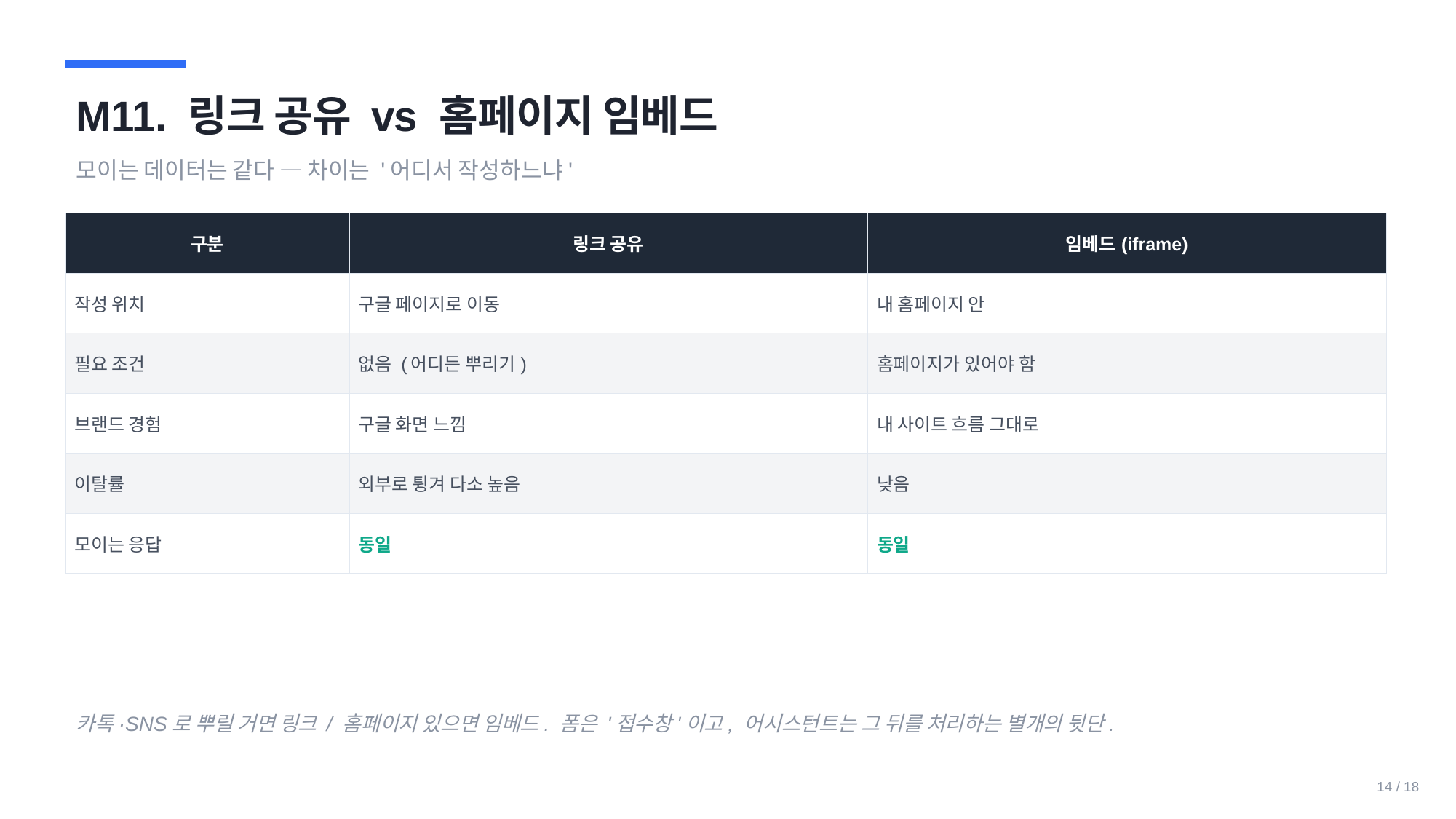

M11. 링크 공유 vs 홈페이지 임베드
모이는 데이터는 같다 — 차이는 '어디서 작성하느냐'
| 구분 | 링크 공유 | 임베드(iframe) |
| --- | --- | --- |
| 작성 위치 | 구글 페이지로 이동 | 내 홈페이지 안 |
| 필요 조건 | 없음 (어디든 뿌리기) | 홈페이지가 있어야 함 |
| 브랜드 경험 | 구글 화면 느낌 | 내 사이트 흐름 그대로 |
| 이탈률 | 외부로 튕겨 다소 높음 | 낮음 |
| 모이는 응답 | 동일 | 동일 |
카톡·SNS로 뿌릴 거면 링크 / 홈페이지 있으면 임베드. 폼은 '접수창'이고, 어시스턴트는 그 뒤를 처리하는 별개의 뒷단.
14 / 18